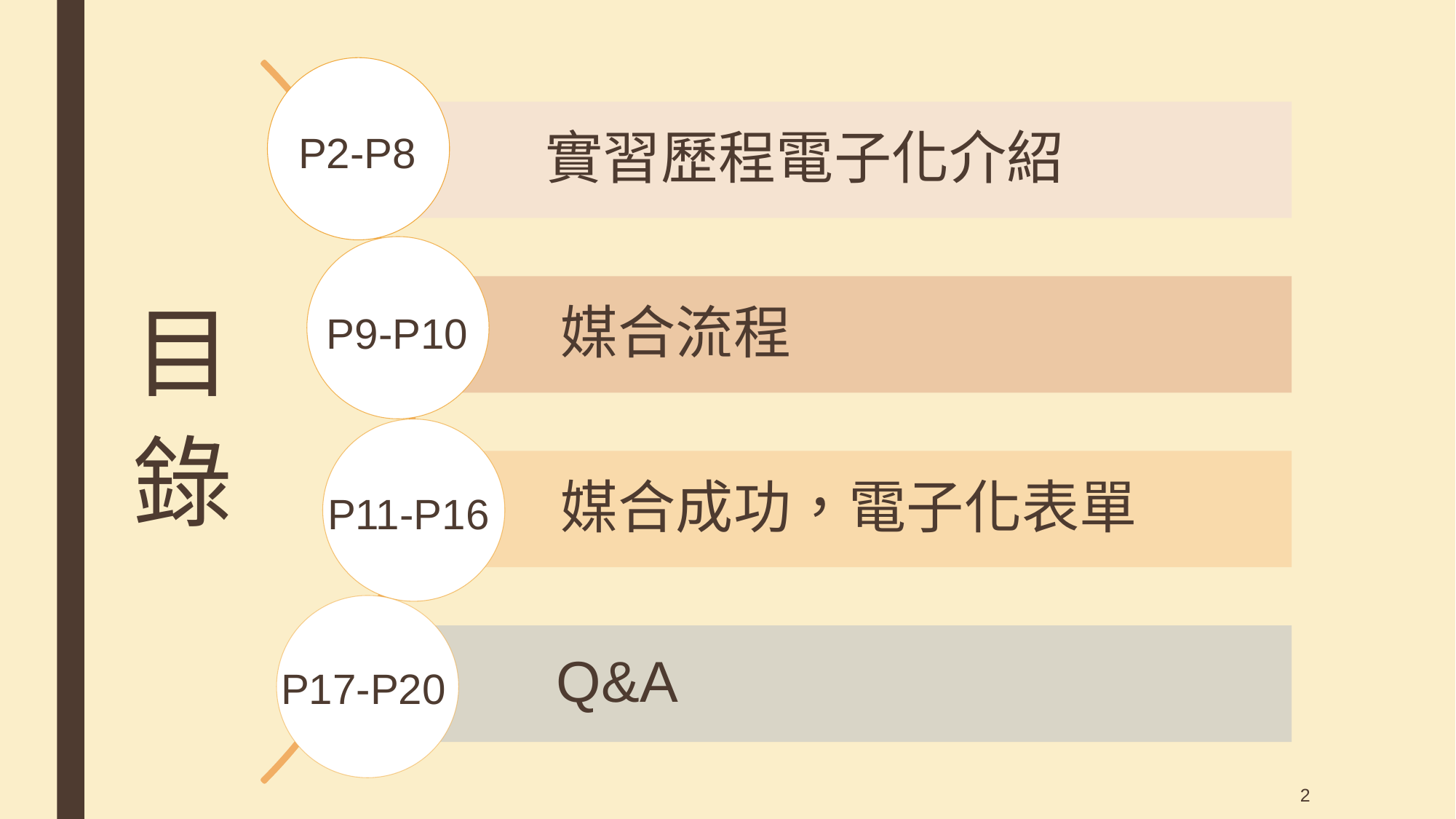

實習歷程電子化介紹
    媒合流程
    媒合成功，電子化表單
        Q&A
P2-P8
目
錄
P9-P10
P11-P16
P17-P20
2